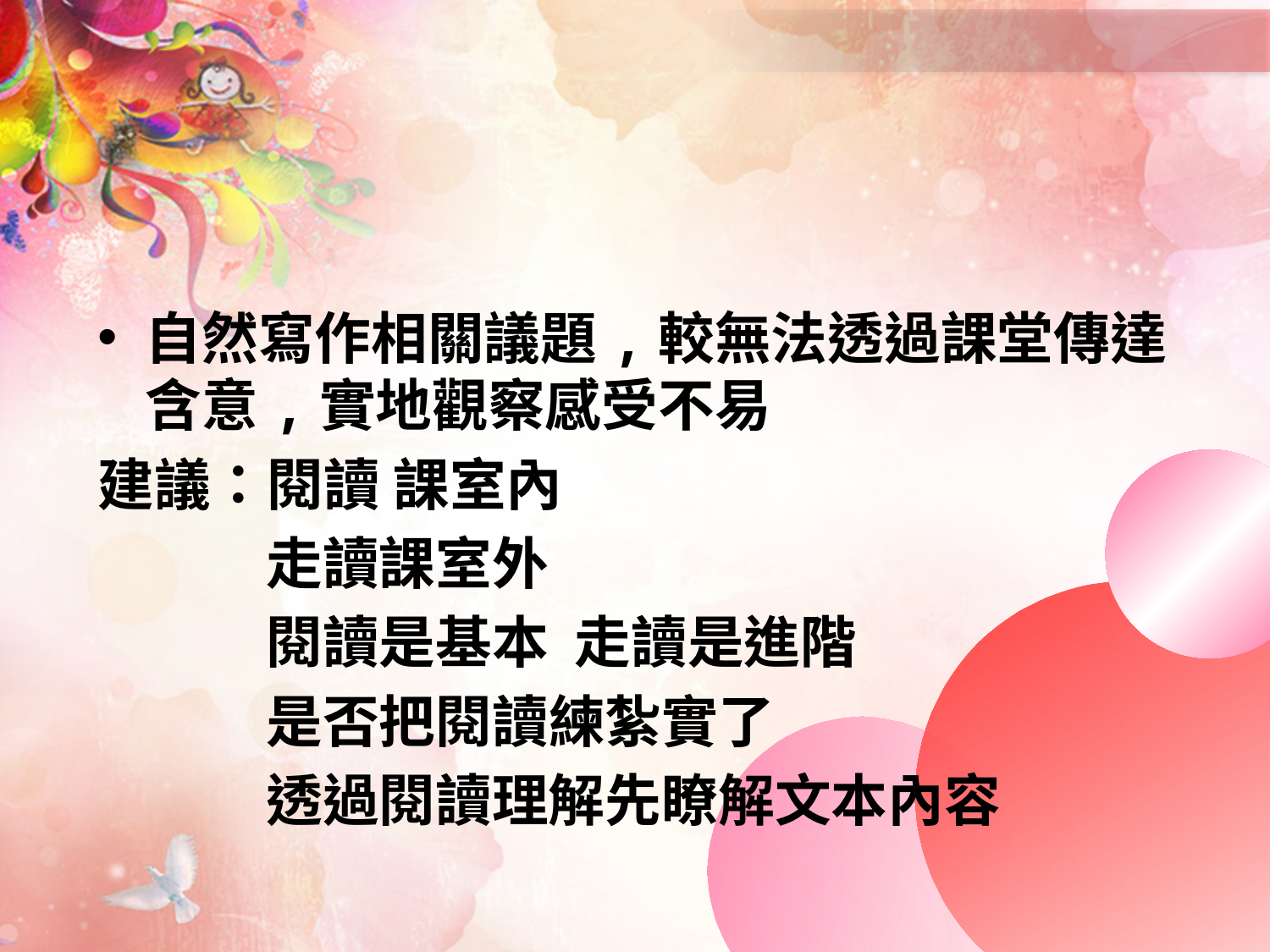

#
自然寫作相關議題,較無法透過課堂傳達含意,實地觀察感受不易
建議：閱讀 課室內
            走讀課室外
            閱讀是基本  走讀是進階
            是否把閱讀練紮實了
            透過閱讀理解先瞭解文本內容